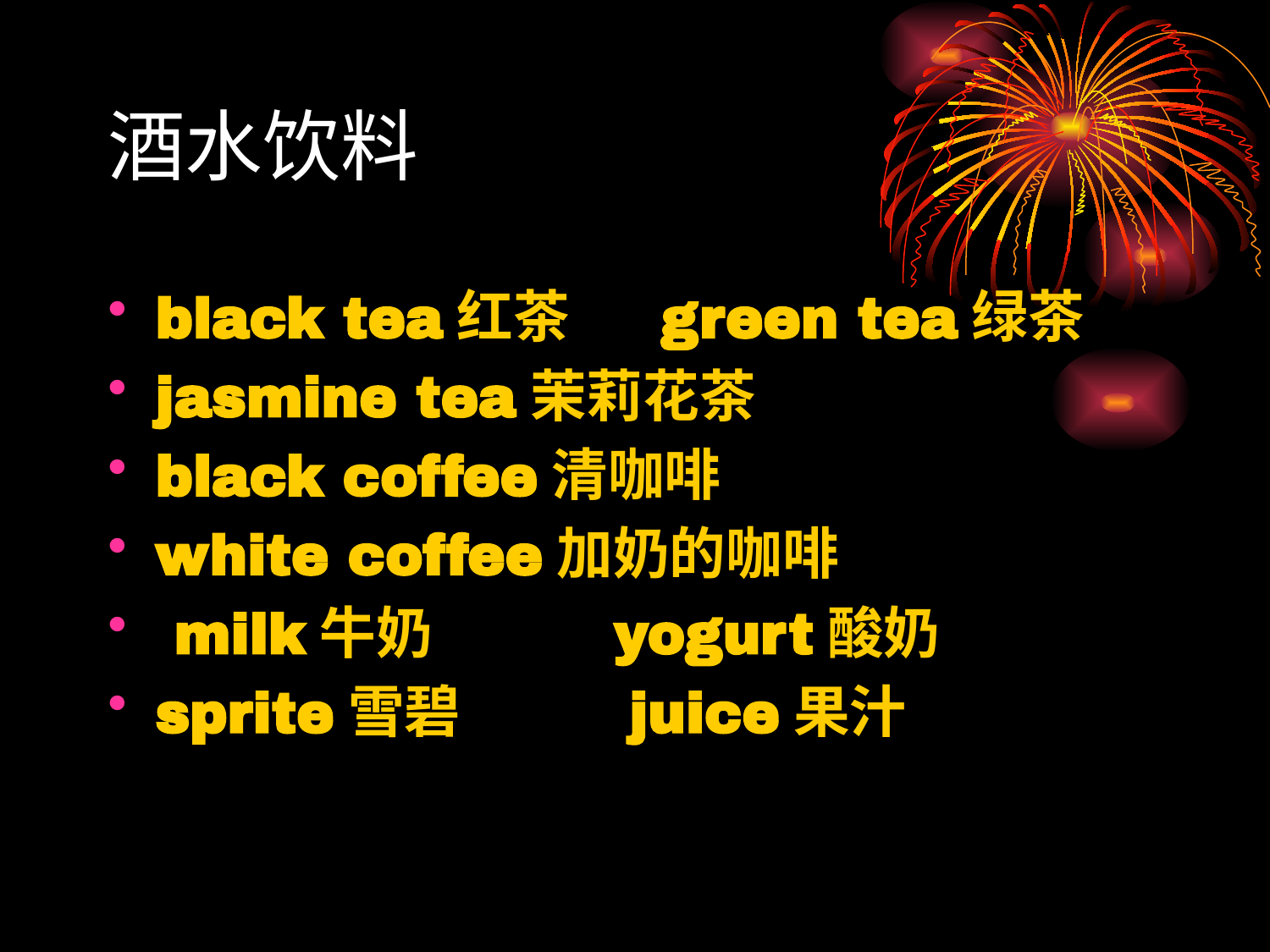

酒水饮料
black tea红茶      green tea绿茶
jasmine tea茉莉花茶
black coffee清咖啡
white coffee加奶的咖啡
 milk牛奶             yogurt酸奶
sprite雪碧            juice果汁